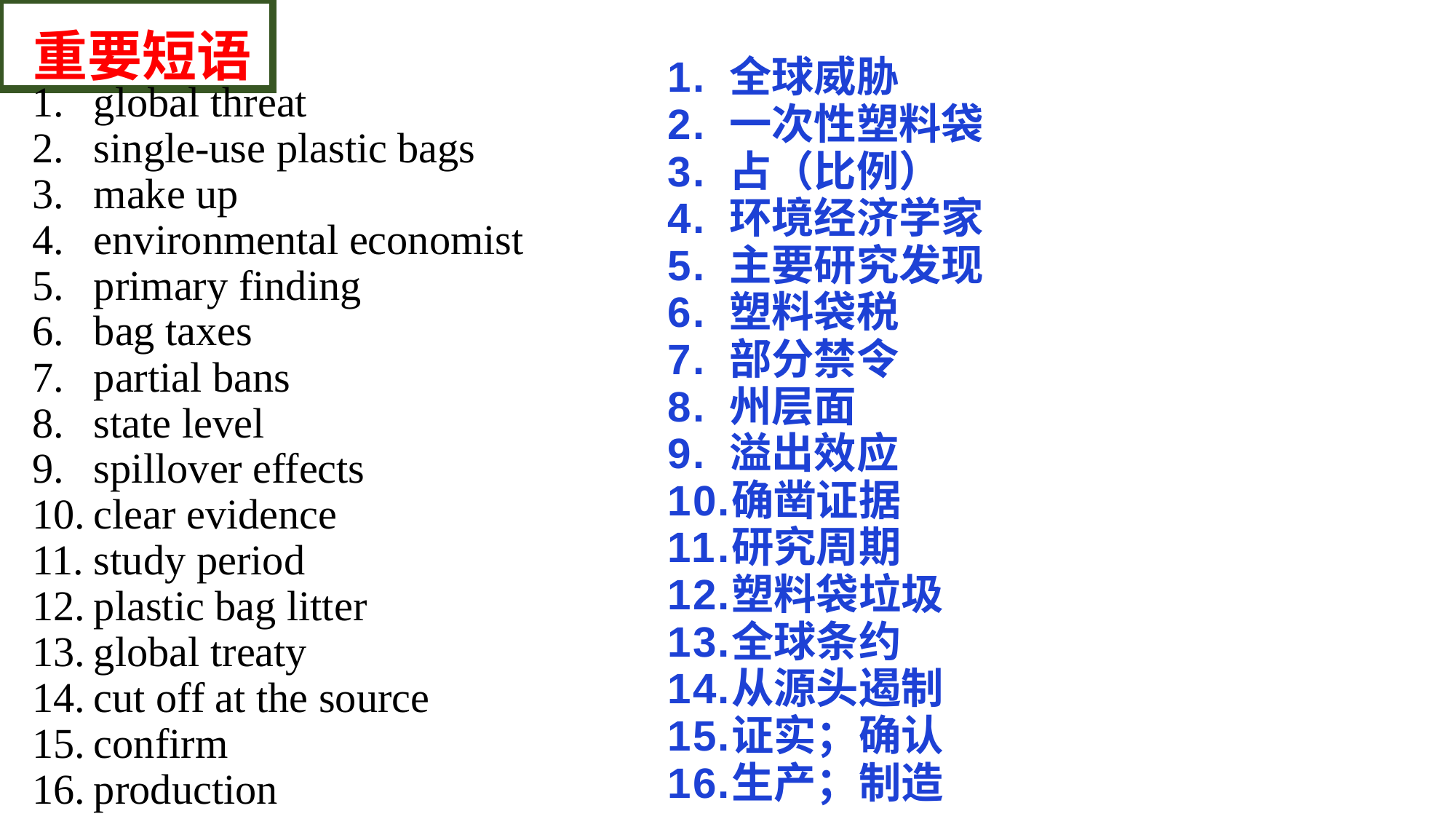

重要短语

全球威胁
一次性塑料袋
占（比例）
环境经济学家
主要研究发现
塑料袋税
部分禁令
州层面
溢出效应
确凿证据
研究周期
塑料袋垃圾
全球条约
从源头遏制
证实；确认
生产；制造
global threat
single-use plastic bags
make up
environmental economist
primary finding
bag taxes
partial bans
state level
spillover effects
clear evidence
study period
plastic bag litter
global treaty
cut off at the source
confirm
production